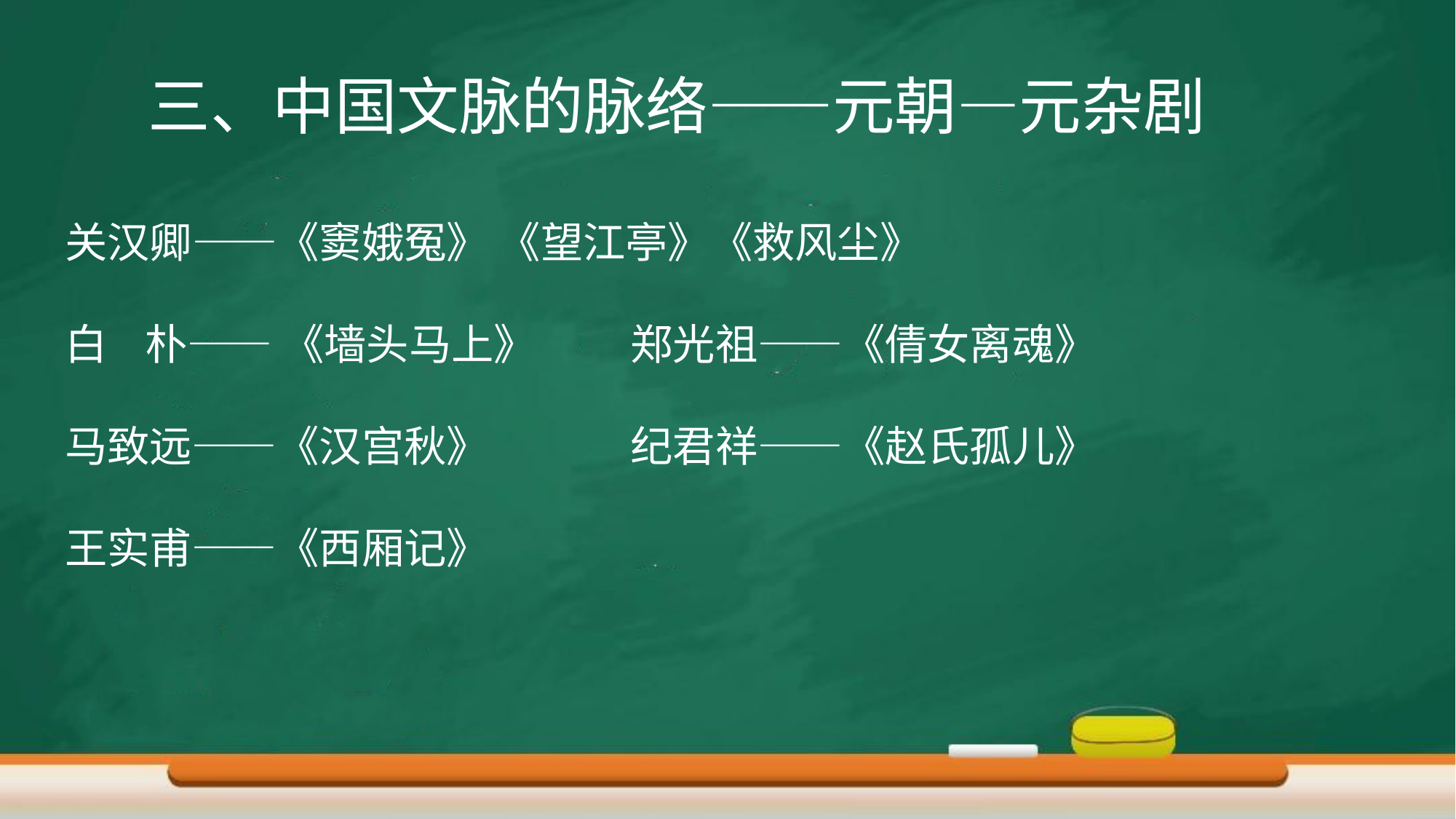

# 三、中国文脉的脉络——元朝—元杂剧

关汉卿——《窦娥冤》 《望江亭》《救风尘》

白    朴—— 《墙头马上》          郑光祖——《倩女离魂》

马致远——《汉宫秋》               纪君祥——《赵氏孤儿》

王实甫——《西厢记》